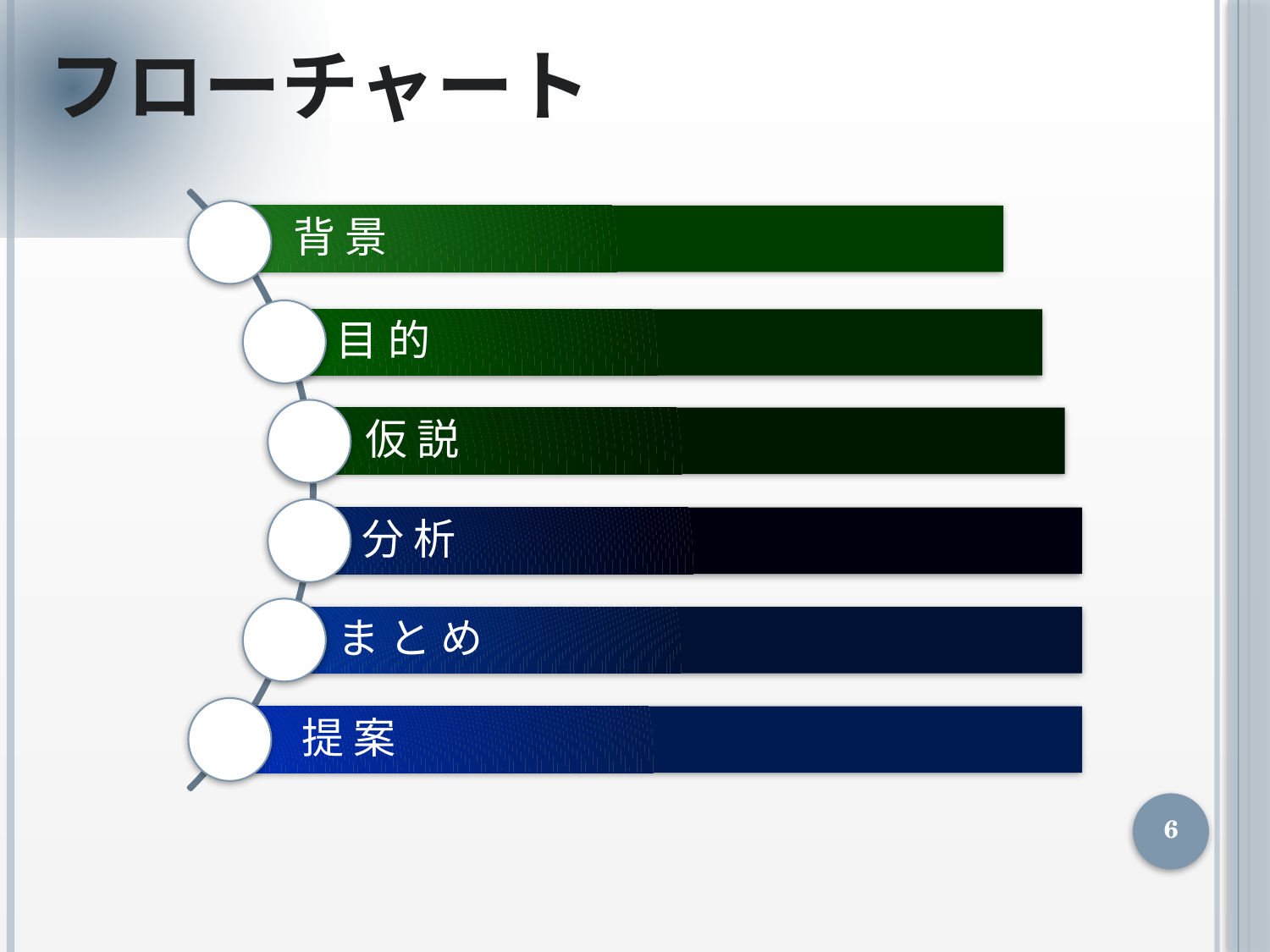

フローチャート
背 景
目 的
仮 説
分 析
ま と め
 提 案

仮 説
6